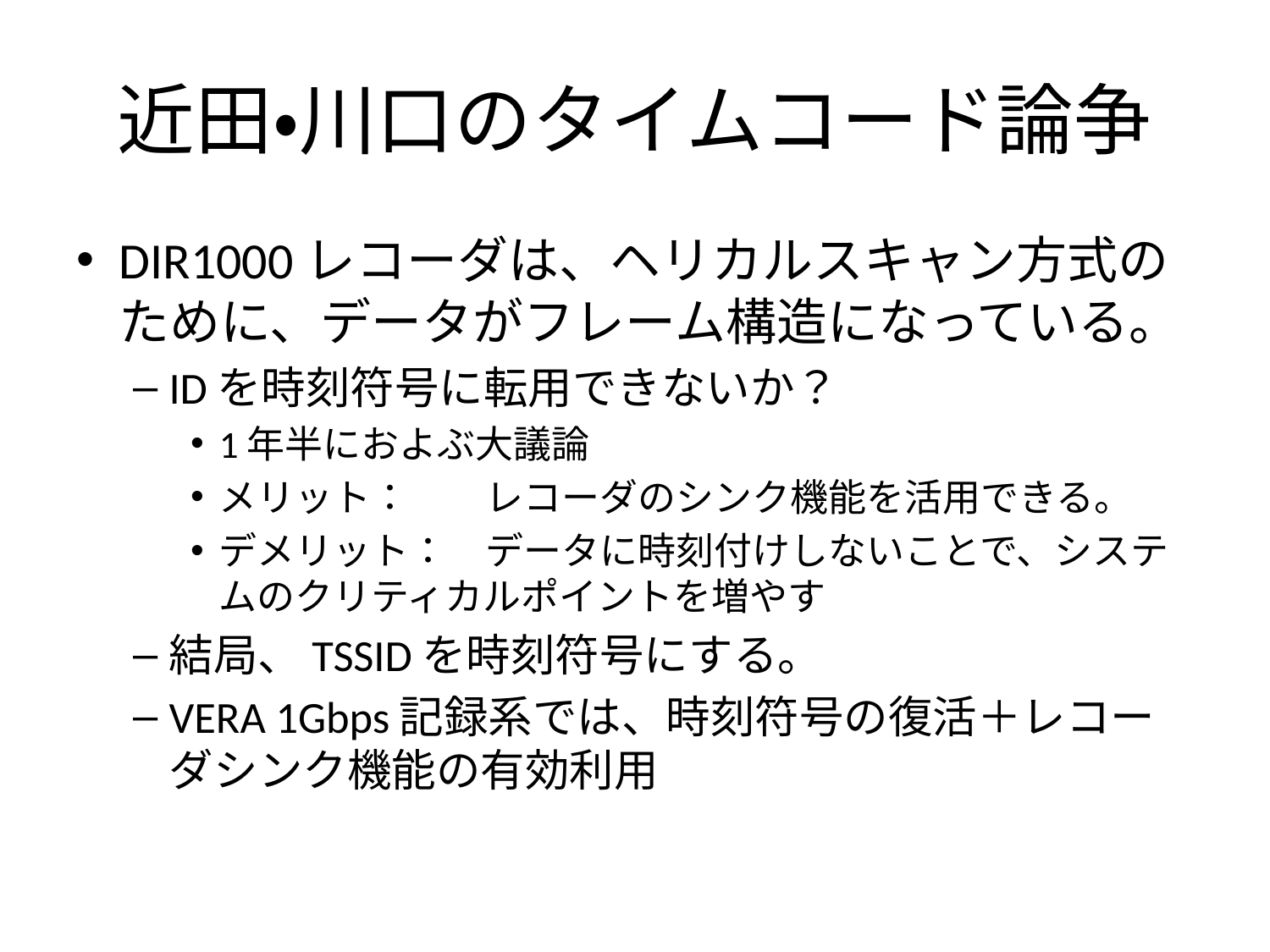

# 近田・川口のタイムコード論争
DIR1000レコーダは、ヘリカルスキャン方式のために、データがフレーム構造になっている。
IDを時刻符号に転用できないか？
1年半におよぶ大議論
メリット：　　レコーダのシンク機能を活用できる。
デメリット：　データに時刻付けしないことで、システムのクリティカルポイントを増やす
結局、TSSIDを時刻符号にする。
VERA 1Gbps記録系では、時刻符号の復活＋レコーダシンク機能の有効利用